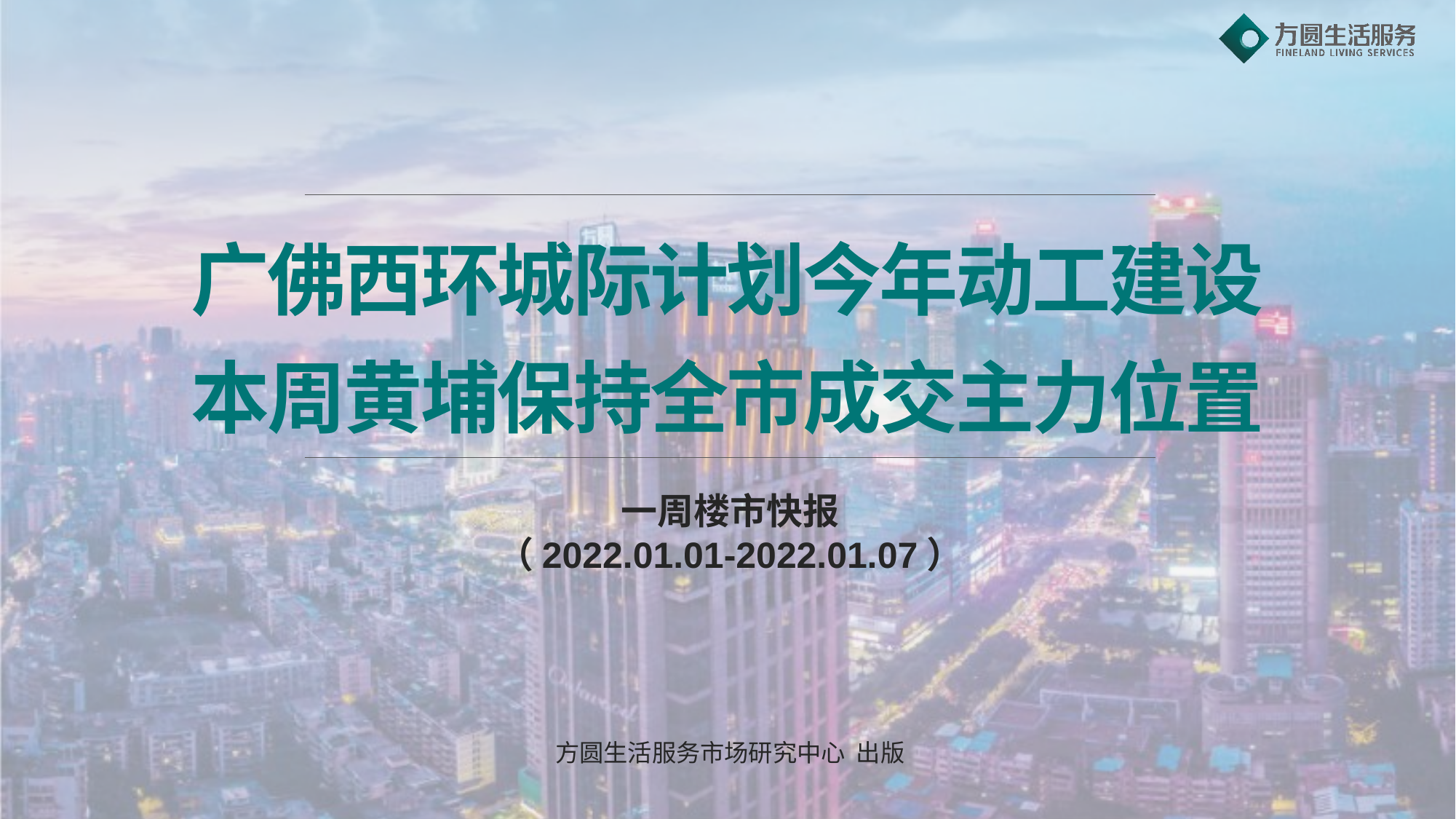

广佛西环城际计划今年动工建设
本周黄埔保持全市成交主力位置

一周楼市快报
（2022.01.01-2022.01.07）
方圆生活服务市场研究中心  出版